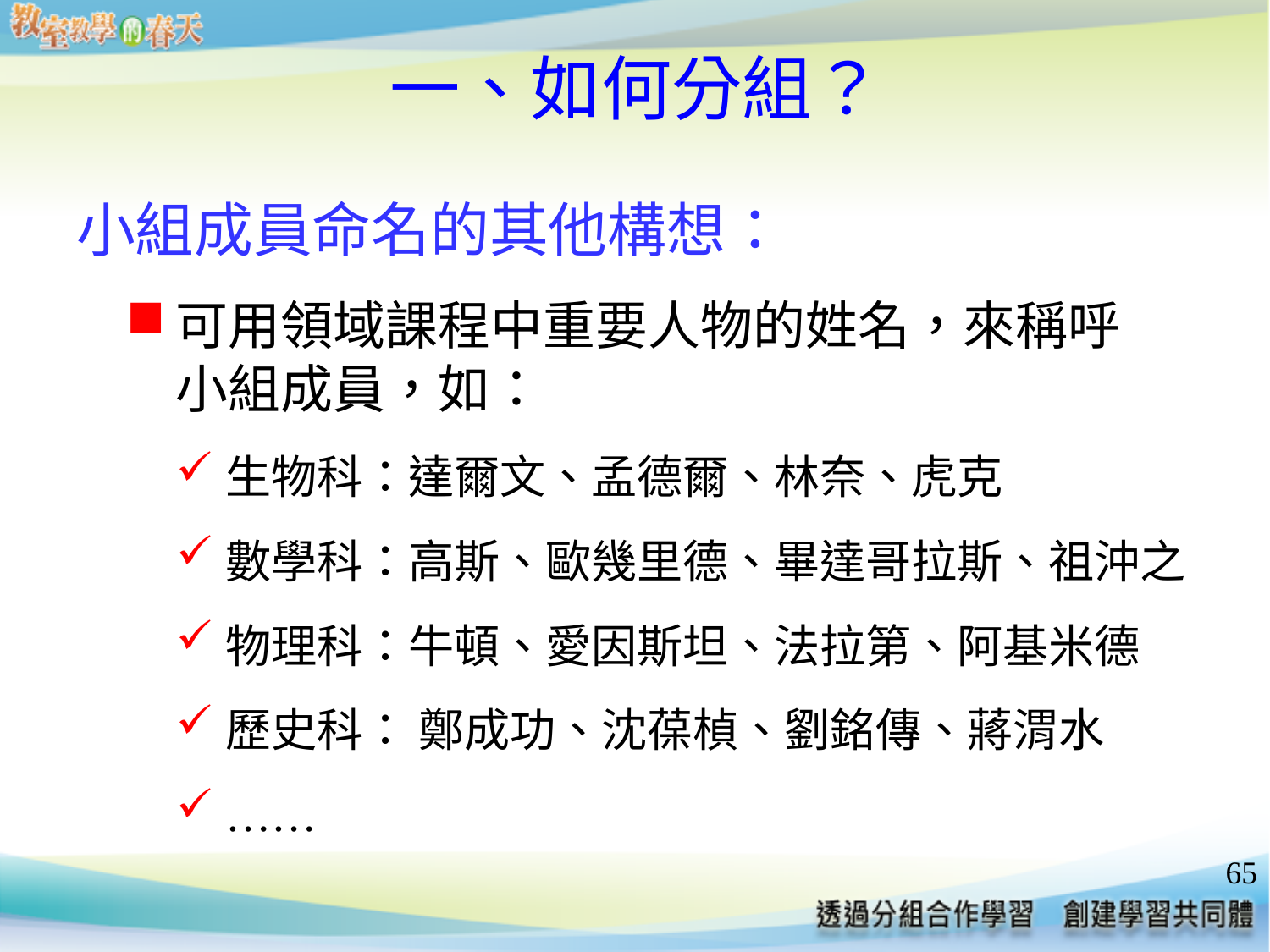

# 一、如何分組？
小組成員命名的其他構想：
可用領域課程中重要人物的姓名，來稱呼
小組成員，如：
生物科：達爾文、孟德爾、林奈、虎克
數學科：高斯、歐幾里德、畢達哥拉斯、祖沖之
物理科：牛頓、愛因斯坦、法拉第、阿基米德
歷史科： 鄭成功、沈葆楨、劉銘傳、蔣渭水
……
65